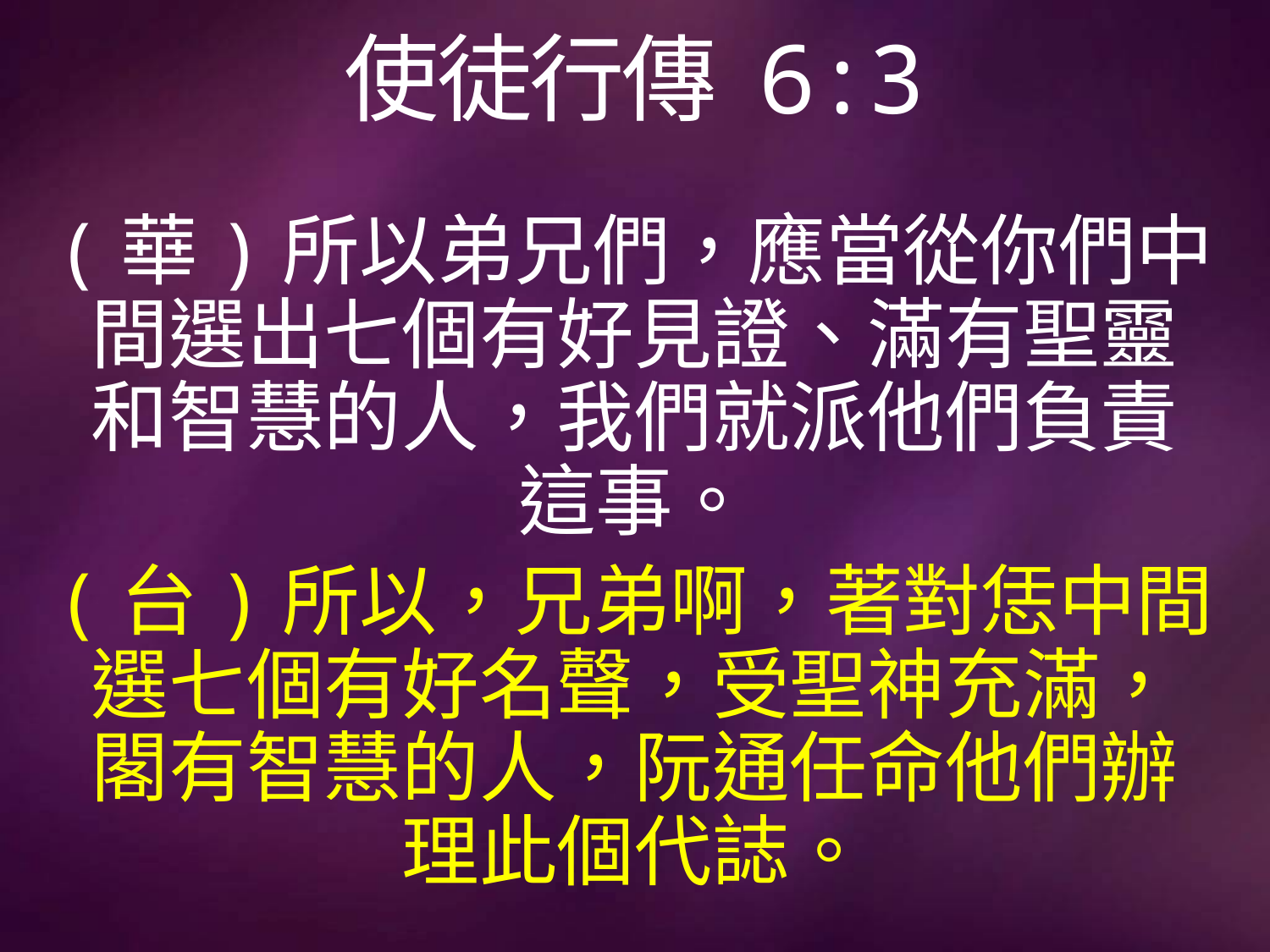

# 使徒行傳 6:3
(華)所以弟兄們，應當從你們中間選出七個有好見證、滿有聖靈和智慧的人，我們就派他們負責這事。
(台)所以，兄弟啊，著對恁中間選七個有好名聲，受聖神充滿，閣有智慧的人，阮通任命他們辦理此個代誌。